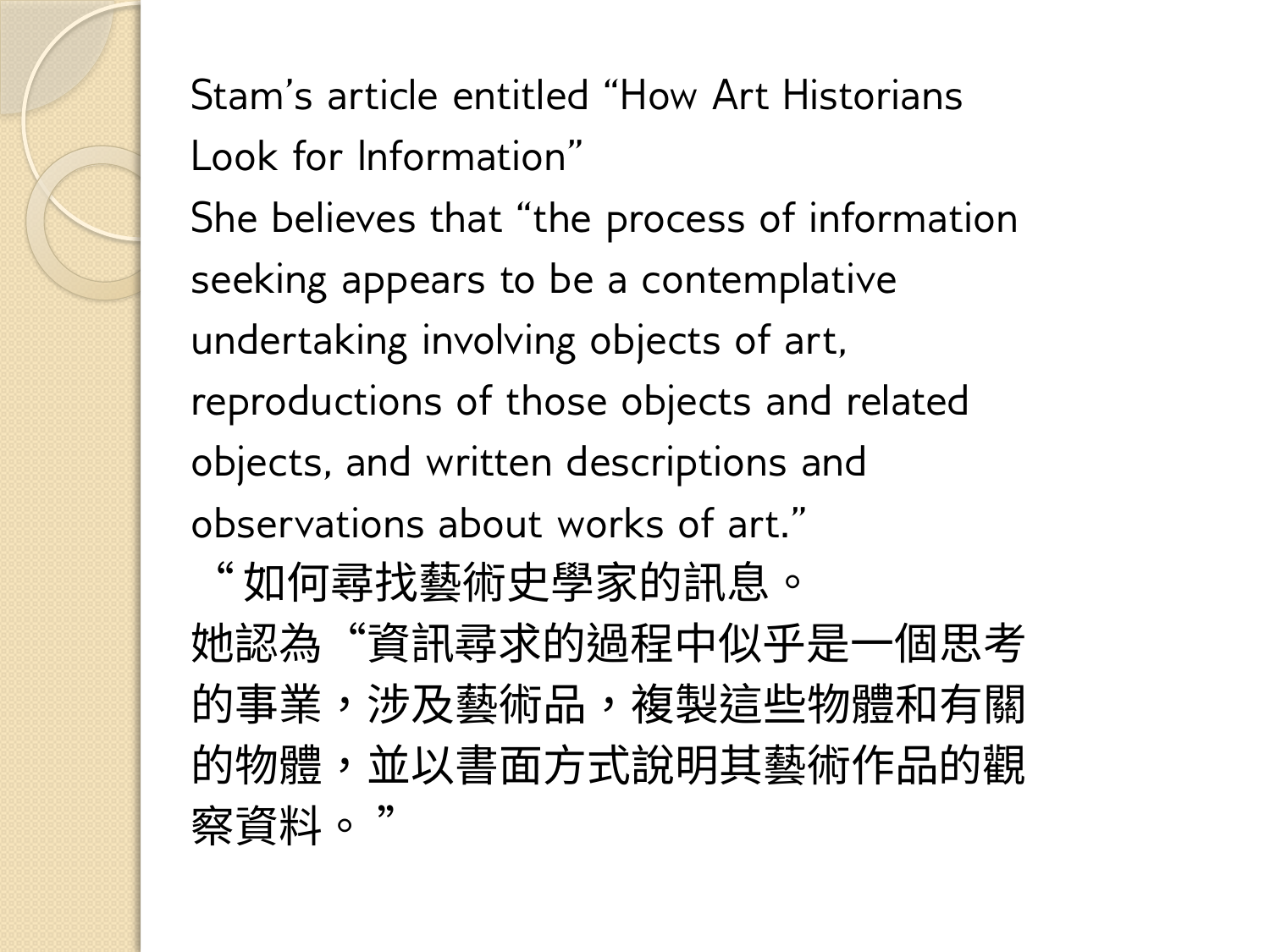

Stam’s article entitled “How Art Historians
Look for Information”
She believes that “the process of information
seeking appears to be a contemplative
undertaking involving objects of art,
reproductions of those objects and related
objects, and written descriptions and
observations about works of art.”
“如何尋找藝術史學家的訊息。
她認為“資訊尋求的過程中似乎是一個思考
的事業，涉及藝術品，複製這些物體和有關
的物體，並以書面方式說明其藝術作品的觀
察資料。 ”